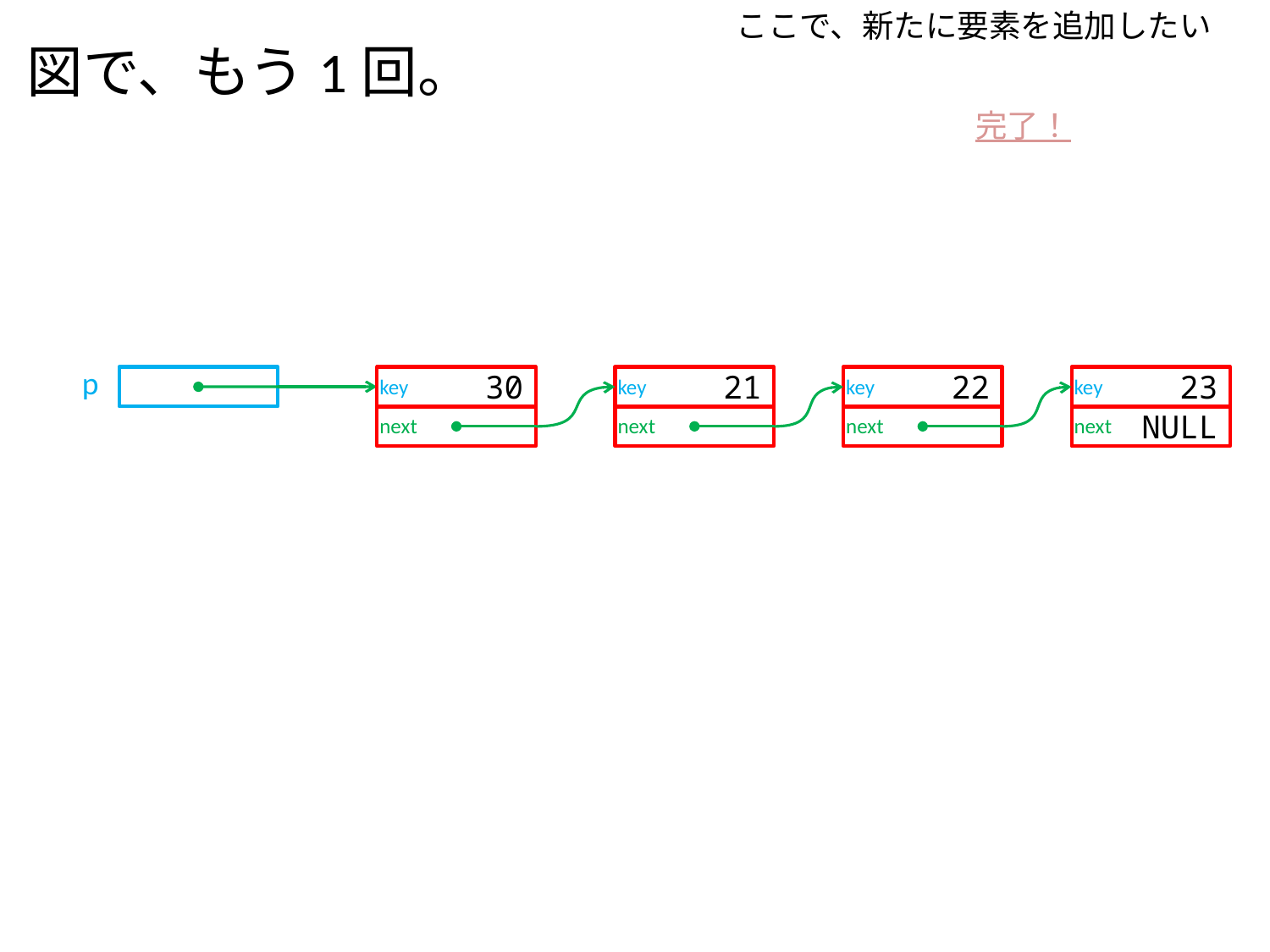

ここで、新たに要素を追加したい
図で、もう1回。
完了！
p

key
30
key
21
key
22
key
23
next

next

next

next
NULL